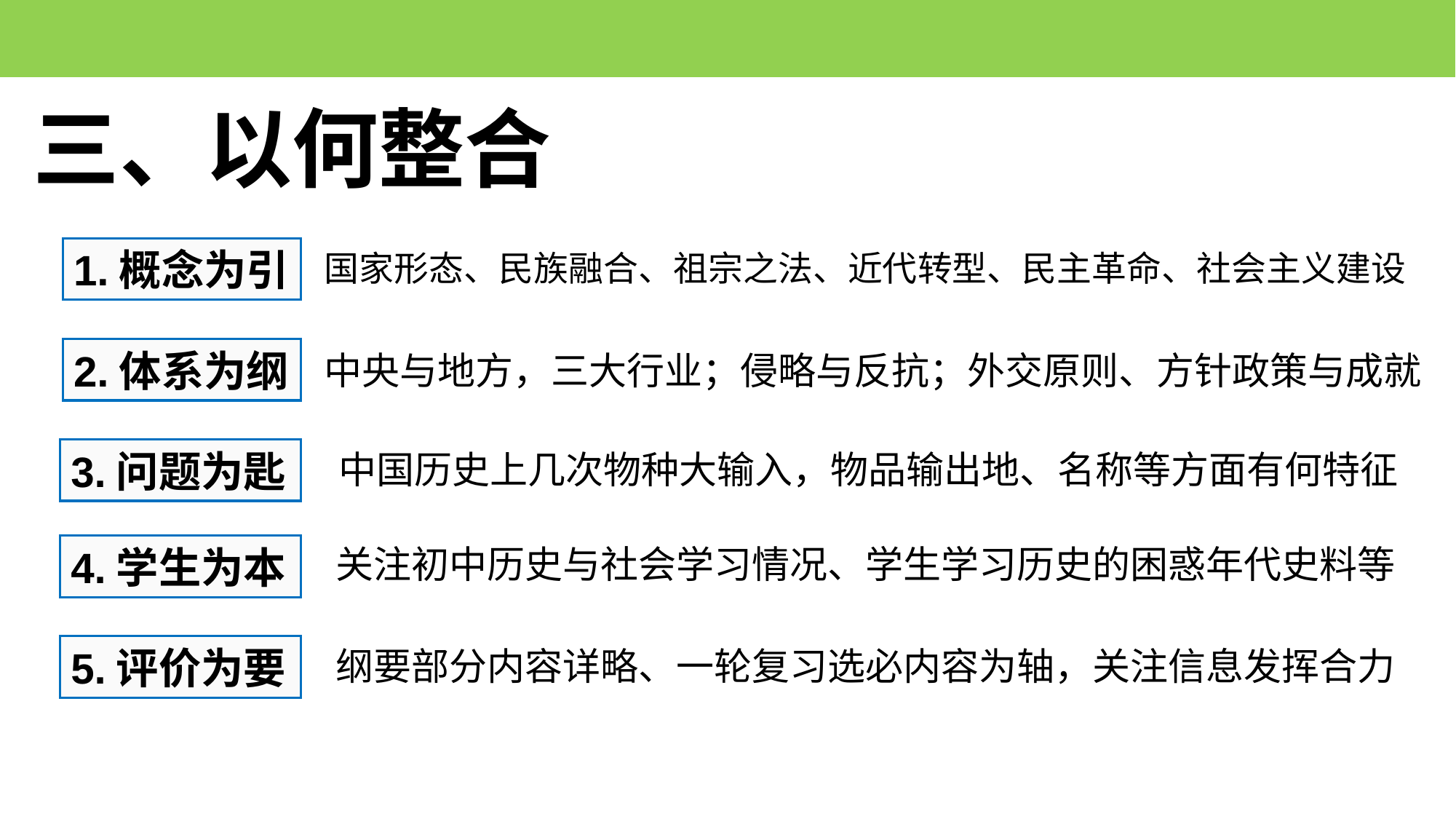

三、以何整合
1.概念为引
国家形态、民族融合、祖宗之法、近代转型、民主革命、社会主义建设
2.体系为纲
中央与地方，三大行业；侵略与反抗；外交原则、方针政策与成就
3.问题为匙
中国历史上几次物种大输入，物品输出地、名称等方面有何特征
4.学生为本
关注初中历史与社会学习情况、学生学习历史的困惑年代史料等
5.评价为要
纲要部分内容详略、一轮复习选必内容为轴，关注信息发挥合力